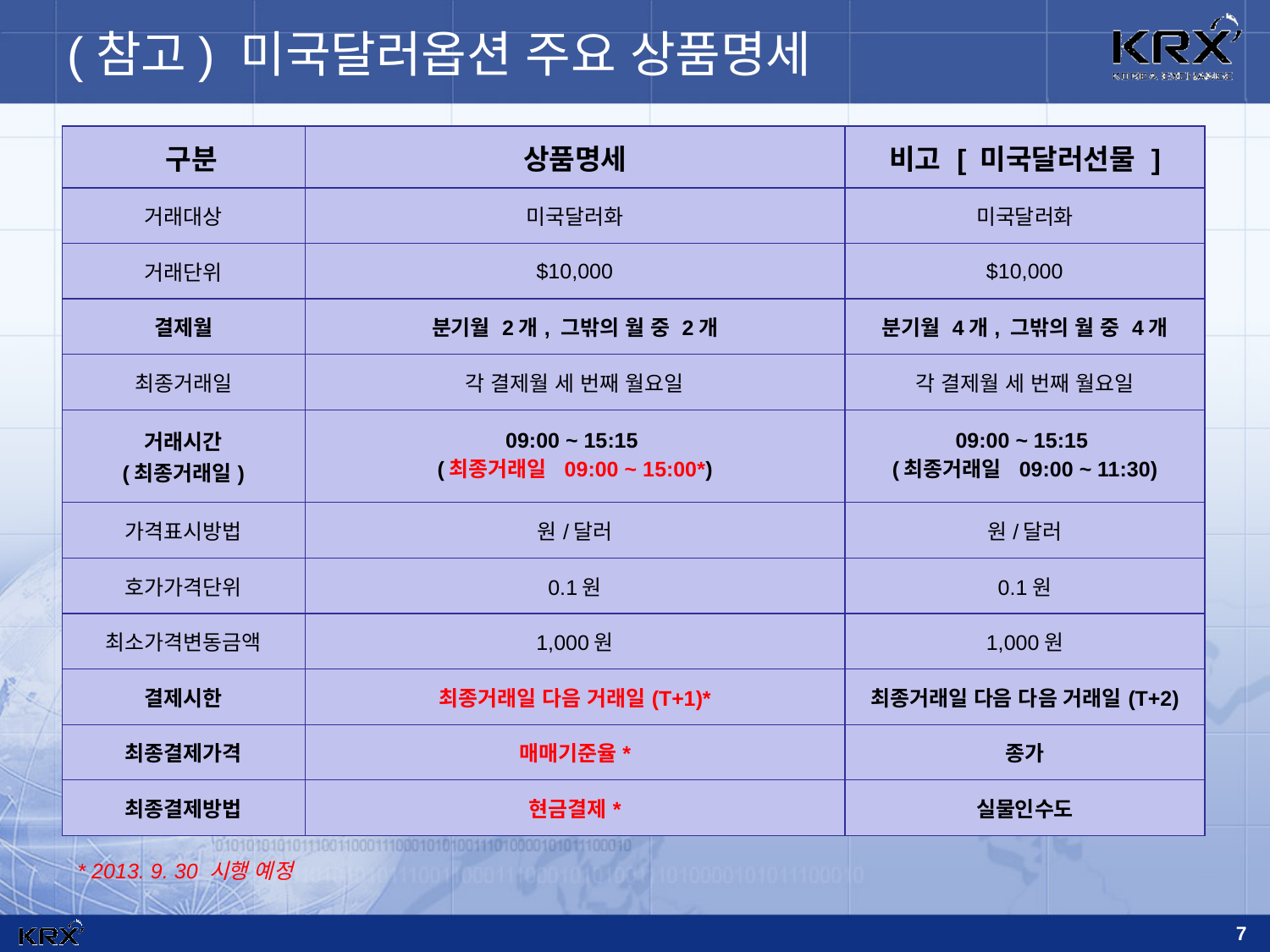

(참고) 미국달러옵션 주요 상품명세
| 구분 | 상품명세 | 비고 [ 미국달러선물 ] |
| --- | --- | --- |
| 거래대상 | 미국달러화 | 미국달러화 |
| 거래단위 | $10,000 | $10,000 |
| 결제월 | 분기월 2개, 그밖의 월 중 2개 | 분기월 4개, 그밖의 월 중 4개 |
| 최종거래일 | 각 결제월 세 번째 월요일 | 각 결제월 세 번째 월요일 |
| 거래시간 (최종거래일) | 09:00 ~ 15:15 (최종거래일 09:00 ~ 15:00\*) | 09:00 ~ 15:15 (최종거래일 09:00 ~ 11:30) |
| 가격표시방법 | 원/달러 | 원/달러 |
| 호가가격단위 | 0.1원 | 0.1원 |
| 최소가격변동금액 | 1,000원 | 1,000원 |
| 결제시한 | 최종거래일 다음 거래일(T+1)\* | 최종거래일 다음 다음 거래일(T+2) |
| 최종결제가격 | 매매기준율\* | 종가 |
| 최종결제방법 | 현금결제\* | 실물인수도 |

* 2013. 9. 30 시행 예정
7